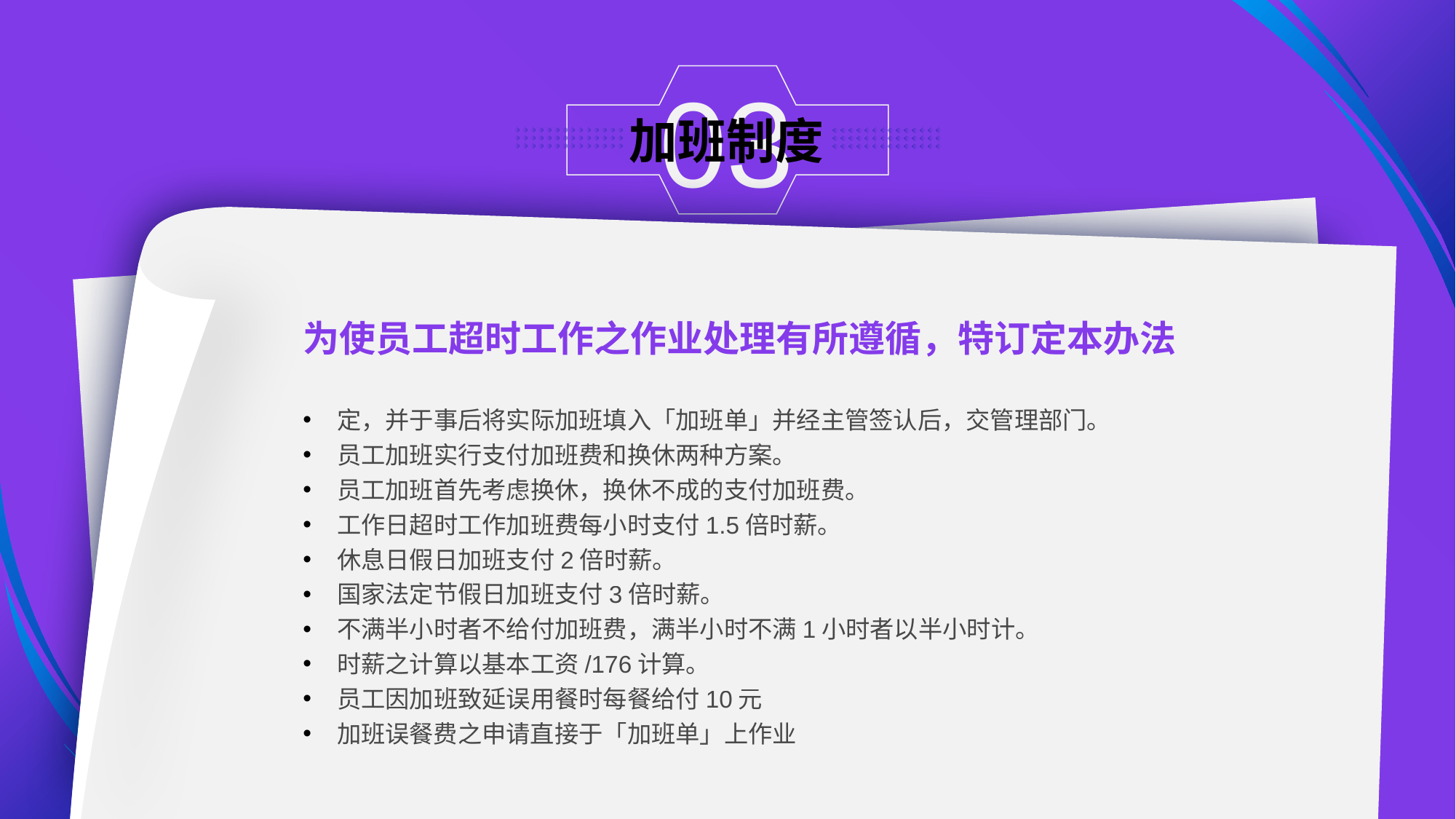

03
加班制度

为使员工超时工作之作业处理有所遵循，特订定本办法
定，并于事后将实际加班填入「加班单」并经主管签认后，交管理部门。
员工加班实行支付加班费和换休两种方案。
员工加班首先考虑换休，换休不成的支付加班费。
工作日超时工作加班费每小时支付1.5倍时薪。
休息日假日加班支付2倍时薪。
国家法定节假日加班支付3倍时薪。
不满半小时者不给付加班费，满半小时不满1小时者以半小时计。
时薪之计算以基本工资/176计算。
员工因加班致延误用餐时每餐给付10元
加班误餐费之申请直接于「加班单」上作业